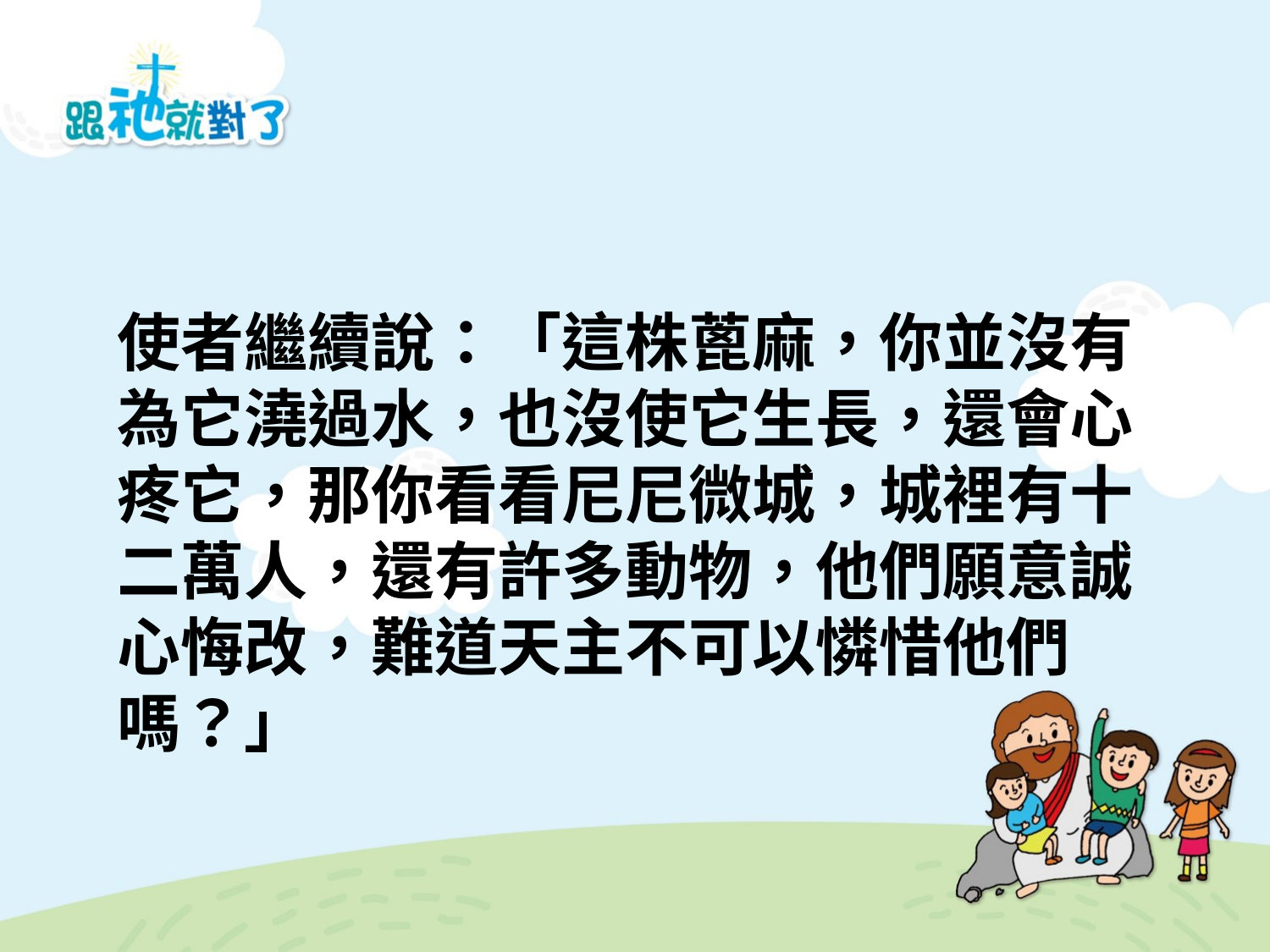

使者繼續說：「這株蓖麻，你並沒有為它澆過水，也沒使它生長，還會心疼它，那你看看尼尼微城，城裡有十二萬人，還有許多動物，他們願意誠心悔改，難道天主不可以憐惜他們嗎？」